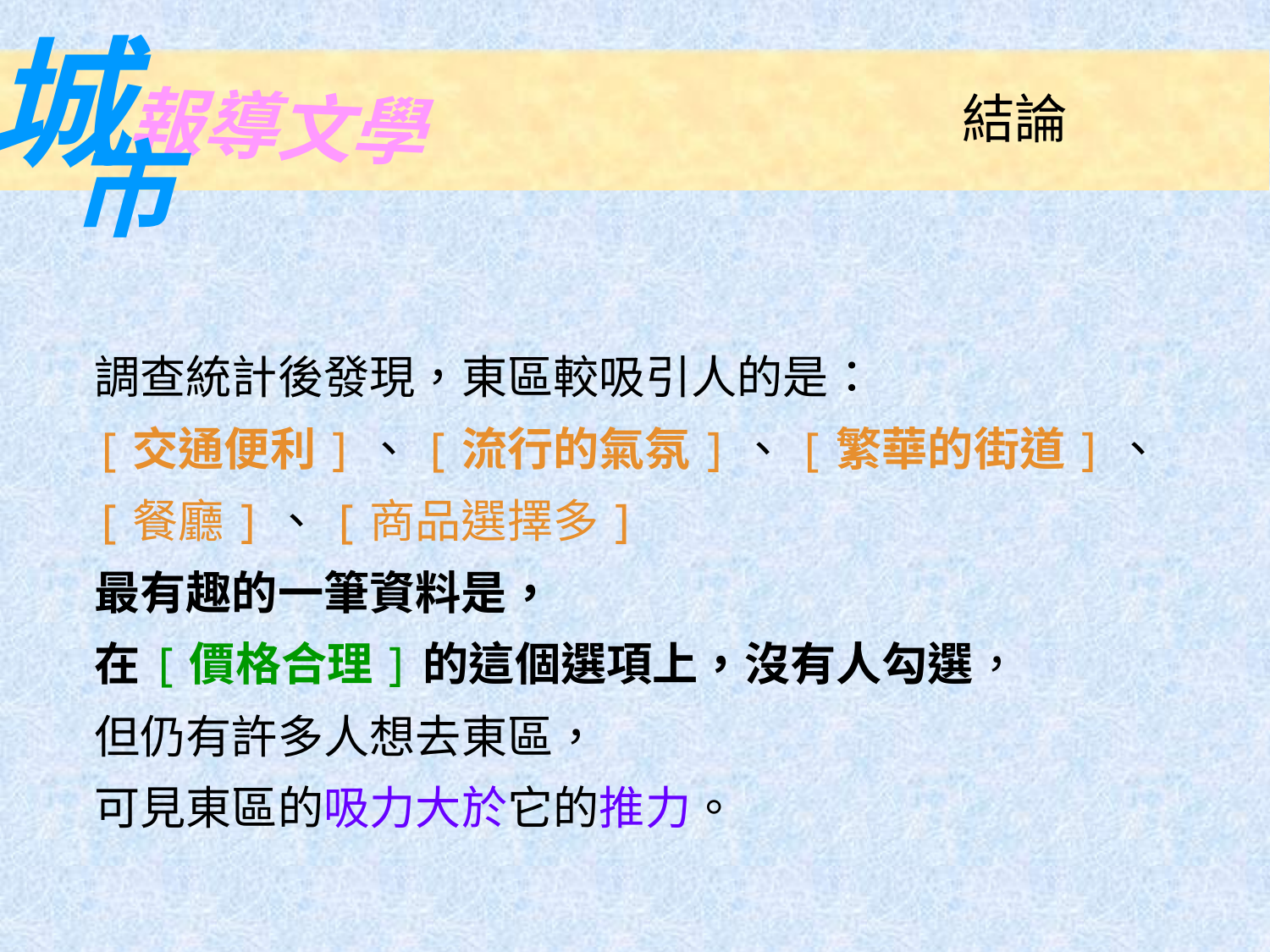

城

報導文學
市
結論
調查統計後發現，東區較吸引人的是：

[交通便利]、[流行的氣氛]、[繁華的街道]、

[餐廳]、[商品選擇多]

最有趣的一筆資料是，

在[價格合理]的這個選項上，沒有人勾選，

但仍有許多人想去東區，

可見東區的吸力大於它的推力。